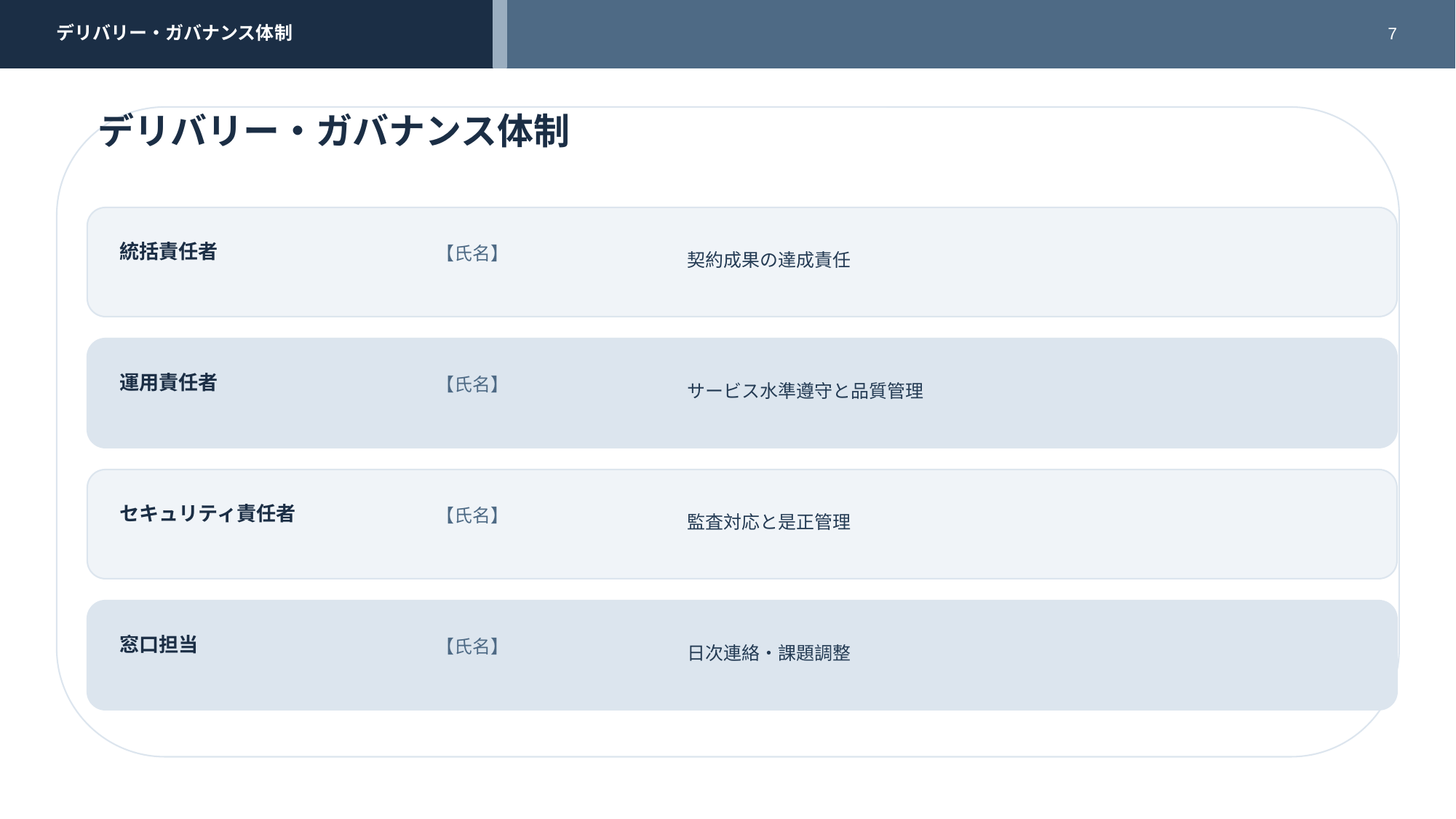

デリバリー・ガバナンス体制
7
デリバリー・ガバナンス体制

契約成果の達成責任
統括責任者
【氏名】

サービス水準遵守と品質管理
運用責任者
【氏名】

監査対応と是正管理
セキュリティ責任者
【氏名】

日次連絡・課題調整
窓口担当
【氏名】